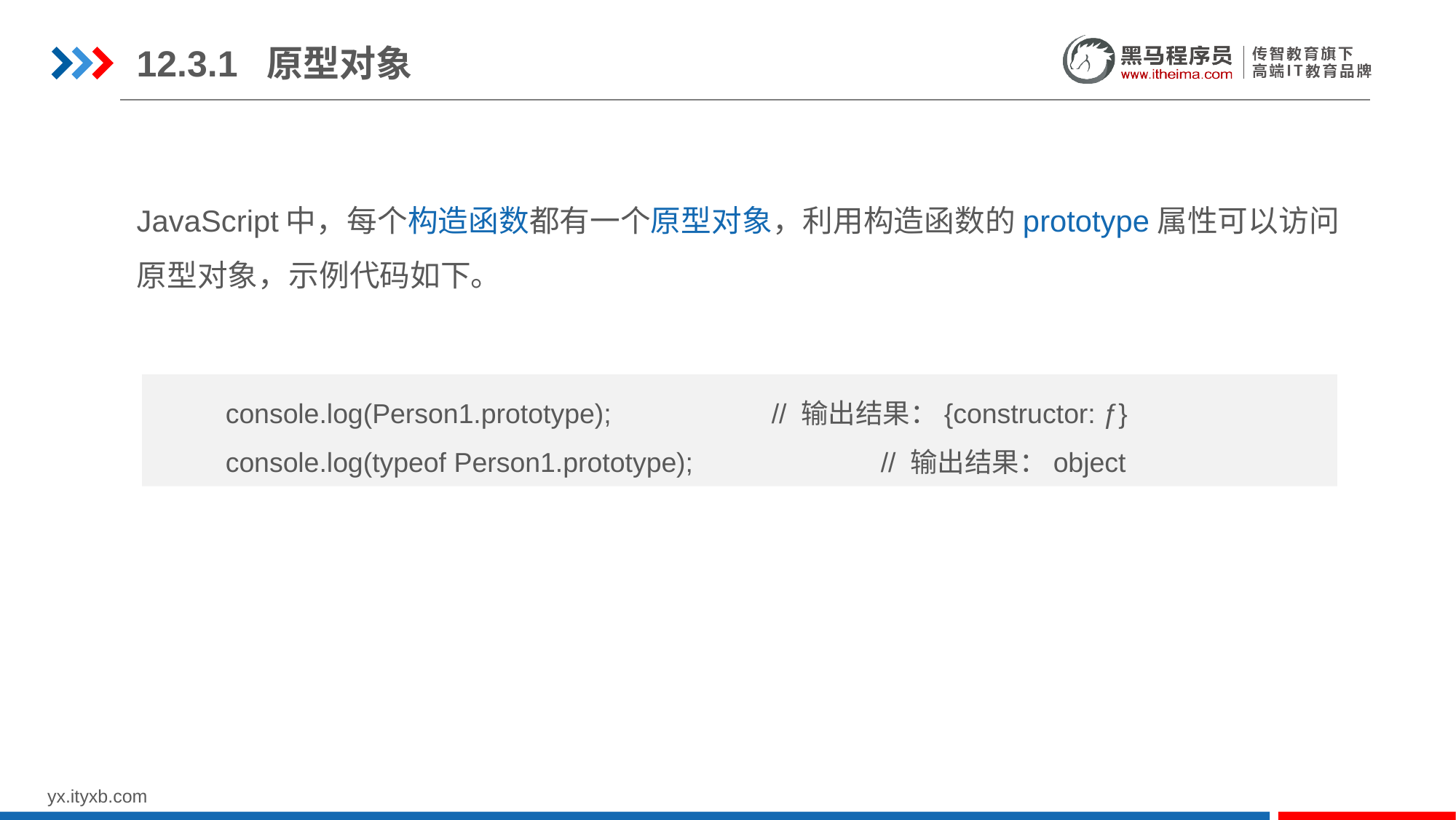

12.3.1  原型对象
JavaScript中，每个构造函数都有一个原型对象，利用构造函数的prototype属性可以访问原型对象，示例代码如下。
console.log(Person1.prototype);		// 输出结果：{constructor: ƒ}
console.log(typeof Person1.prototype);		// 输出结果：object